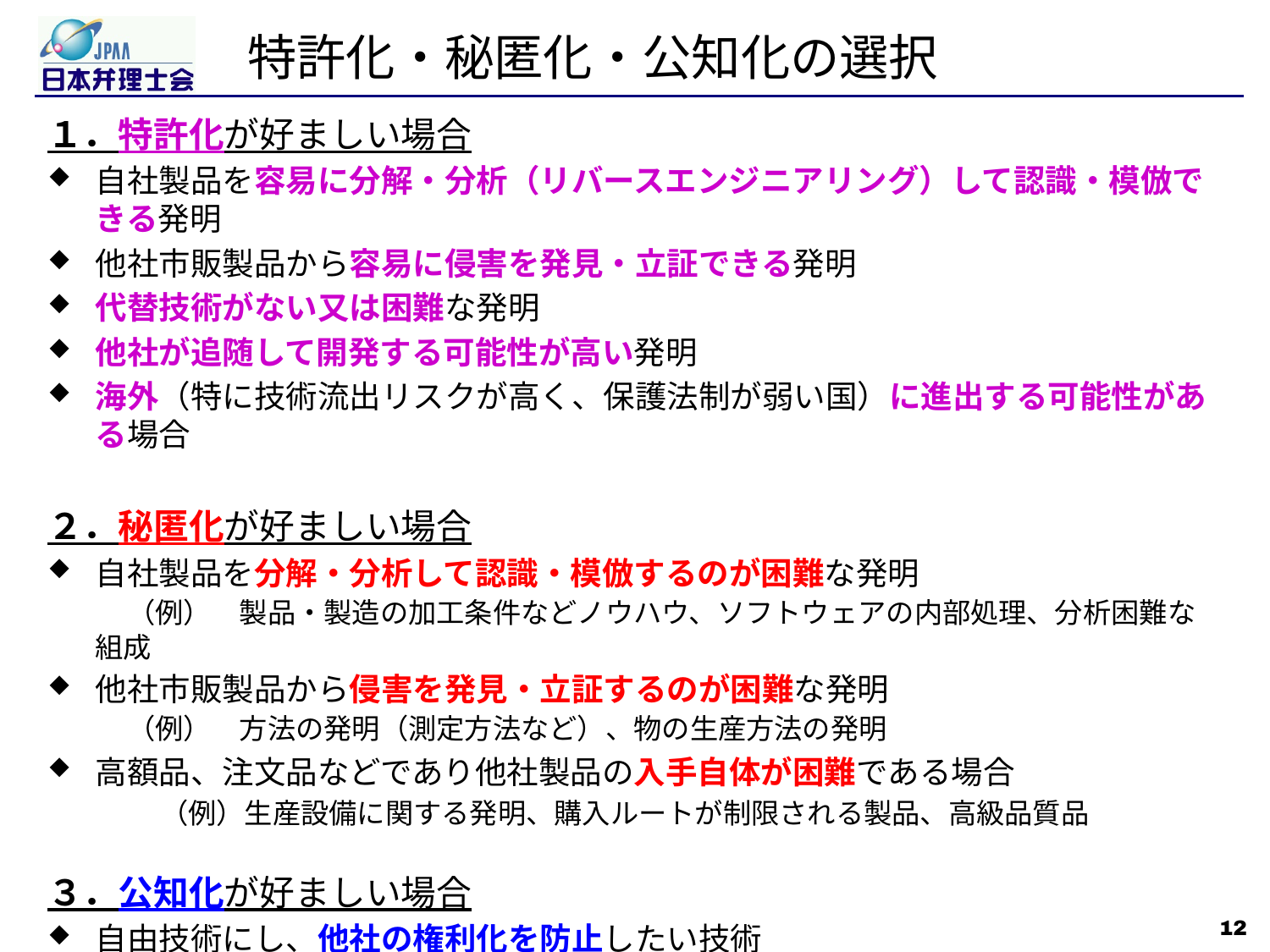

# 特許化・秘匿化・公知化の選択
１．特許化が好ましい場合
自社製品を容易に分解・分析（リバースエンジニアリング）して認識・模倣できる発明
他社市販製品から容易に侵害を発見・立証できる発明
代替技術がない又は困難な発明
他社が追随して開発する可能性が高い発明
海外（特に技術流出リスクが高く、保護法制が弱い国）に進出する可能性がある場合

２．秘匿化が好ましい場合
自社製品を分解・分析して認識・模倣するのが困難な発明
　（例）　製品・製造の加工条件などノウハウ、ソフトウェアの内部処理、分析困難な組成
他社市販製品から侵害を発見・立証するのが困難な発明
　（例）　方法の発明（測定方法など）、物の生産方法の発明
高額品、注文品などであり他社製品の入手自体が困難である場合
　　　　（例）生産設備に関する発明、購入ルートが制限される製品、高級品質品
３．公知化が好ましい場合
自由技術にし、他社の権利化を防止したい技術
特許化するまでもなく、標準化して製品を普及させる技術
12